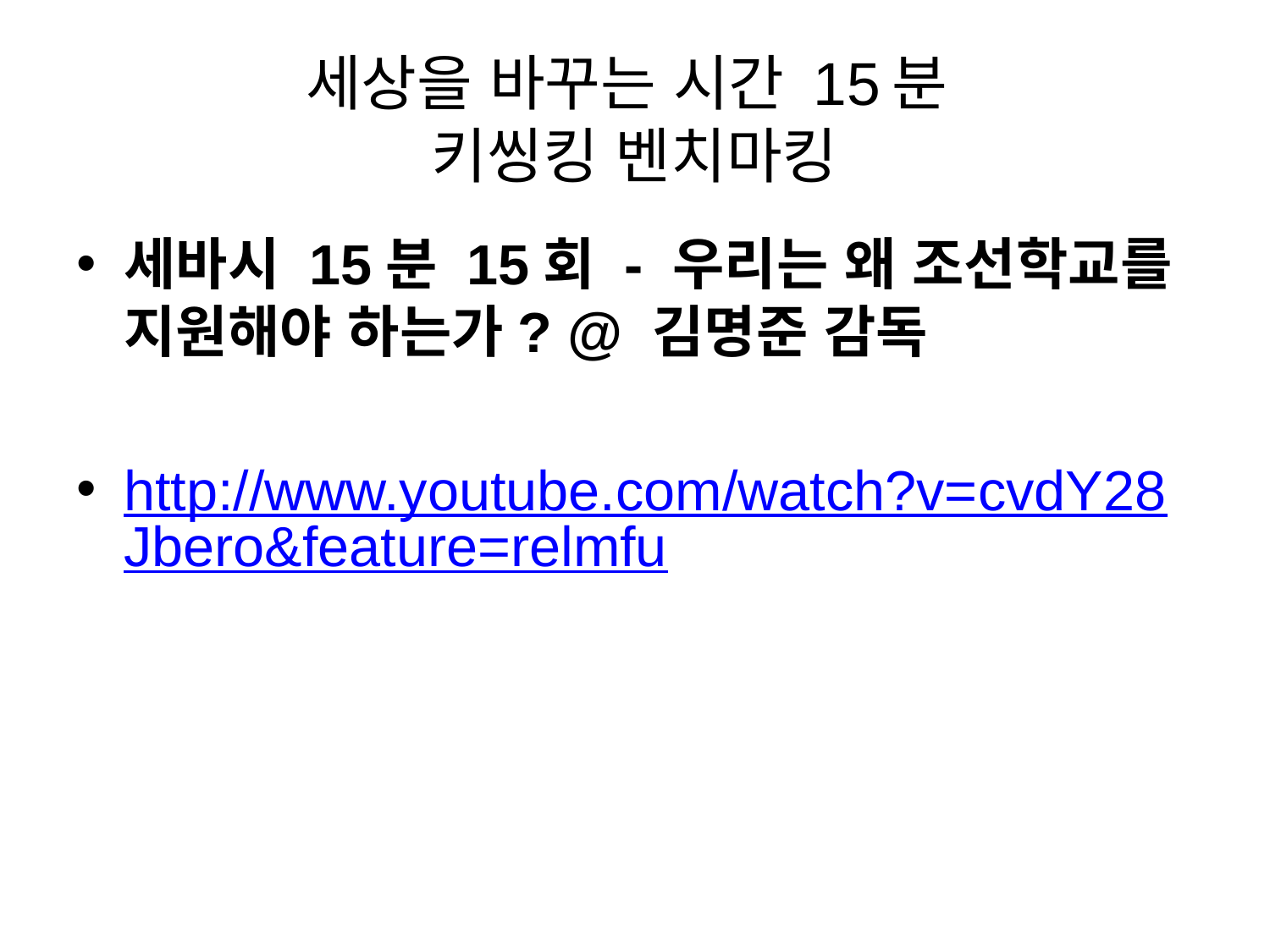

# 세상을 바꾸는 시간 15분 키씽킹 벤치마킹
세바시 15분 15회 - 우리는 왜 조선학교를 지원해야 하는가? @ 김명준 감독

http://www.youtube.com/watch?v=cvdY28Jbero&feature=relmfu